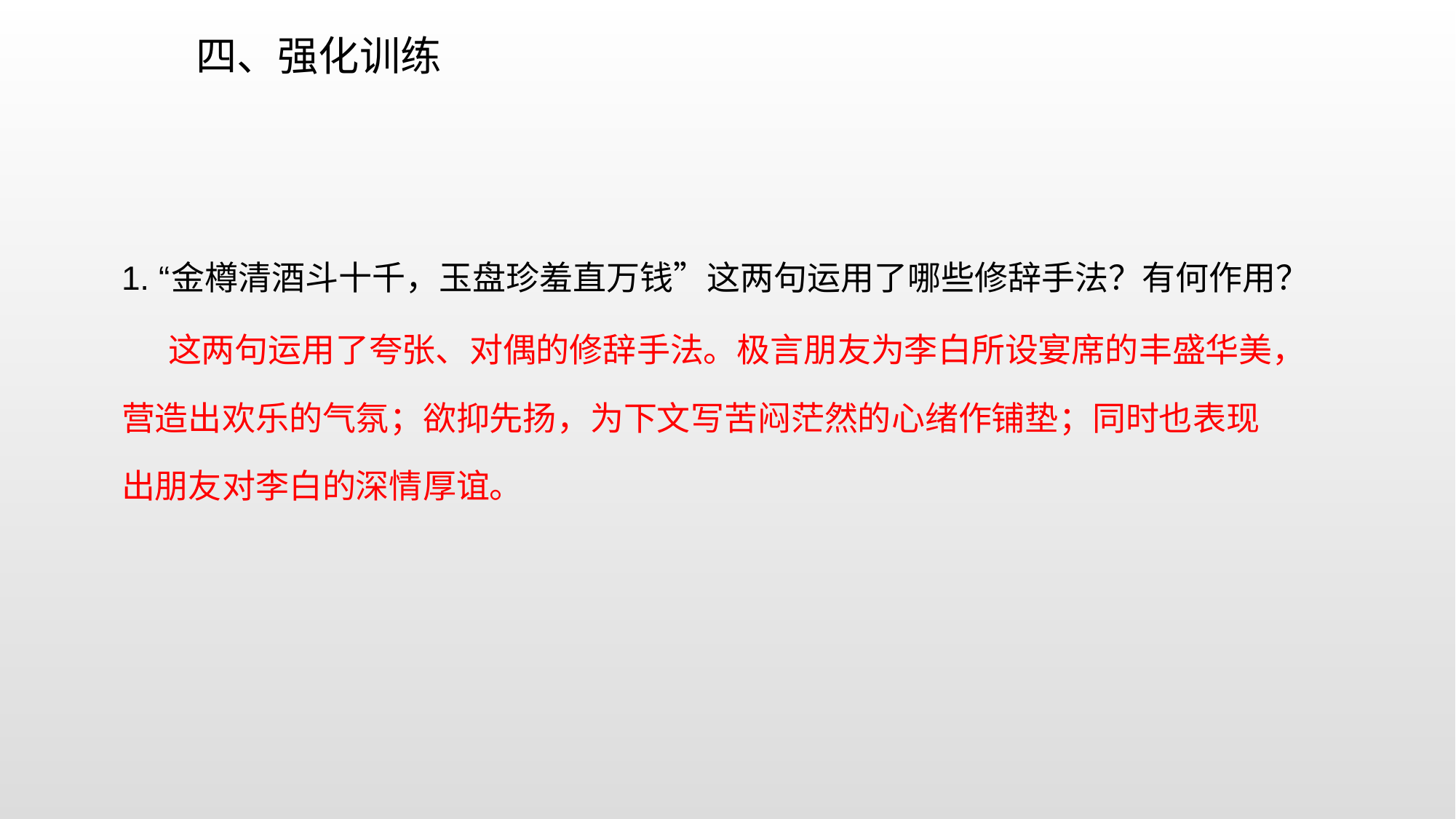

四、强化训练
1. “金樽清酒斗十千，玉盘珍羞直万钱”这两句运用了哪些修辞手法？有何作用？
      这两句运用了夸张、对偶的修辞手法。极言朋友为李白所设宴席的丰盛华美，营造出欢乐的气氛；欲抑先扬，为下文写苦闷茫然的心绪作铺垫；同时也表现出朋友对李白的深情厚谊。